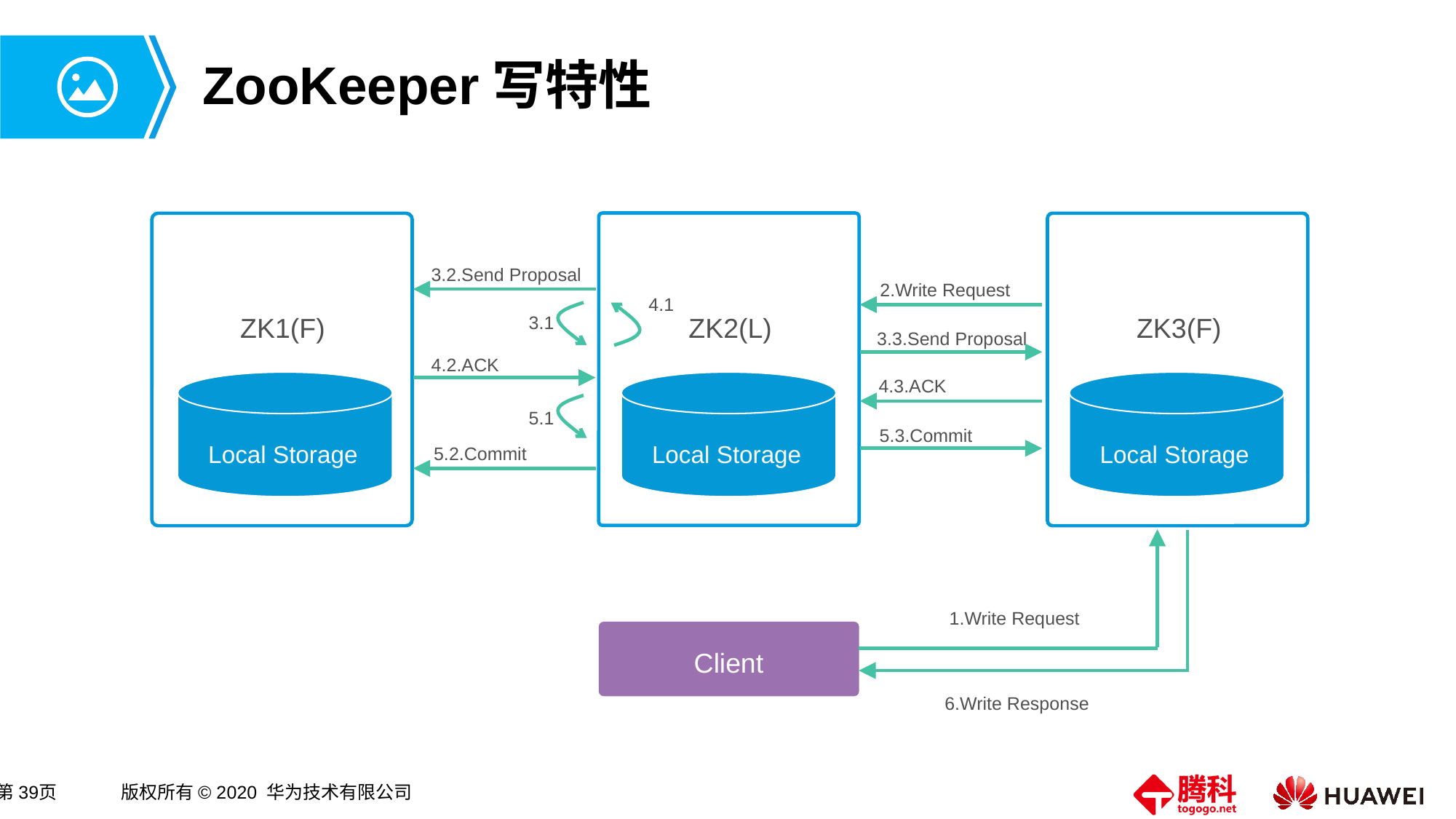

# ZooKeeper写特性

3.2.Send Proposal
2.Write Request
4.1

ZK1(F)
ZK2(L)
ZK3(F)
3.1
3.3.Send Proposal
4.2.ACK
4.3.ACK

5.1
5.3.Commit
Local Storage
Local Storage
Local Storage
5.2.Commit
1.Write Request

Client
6.Write Response